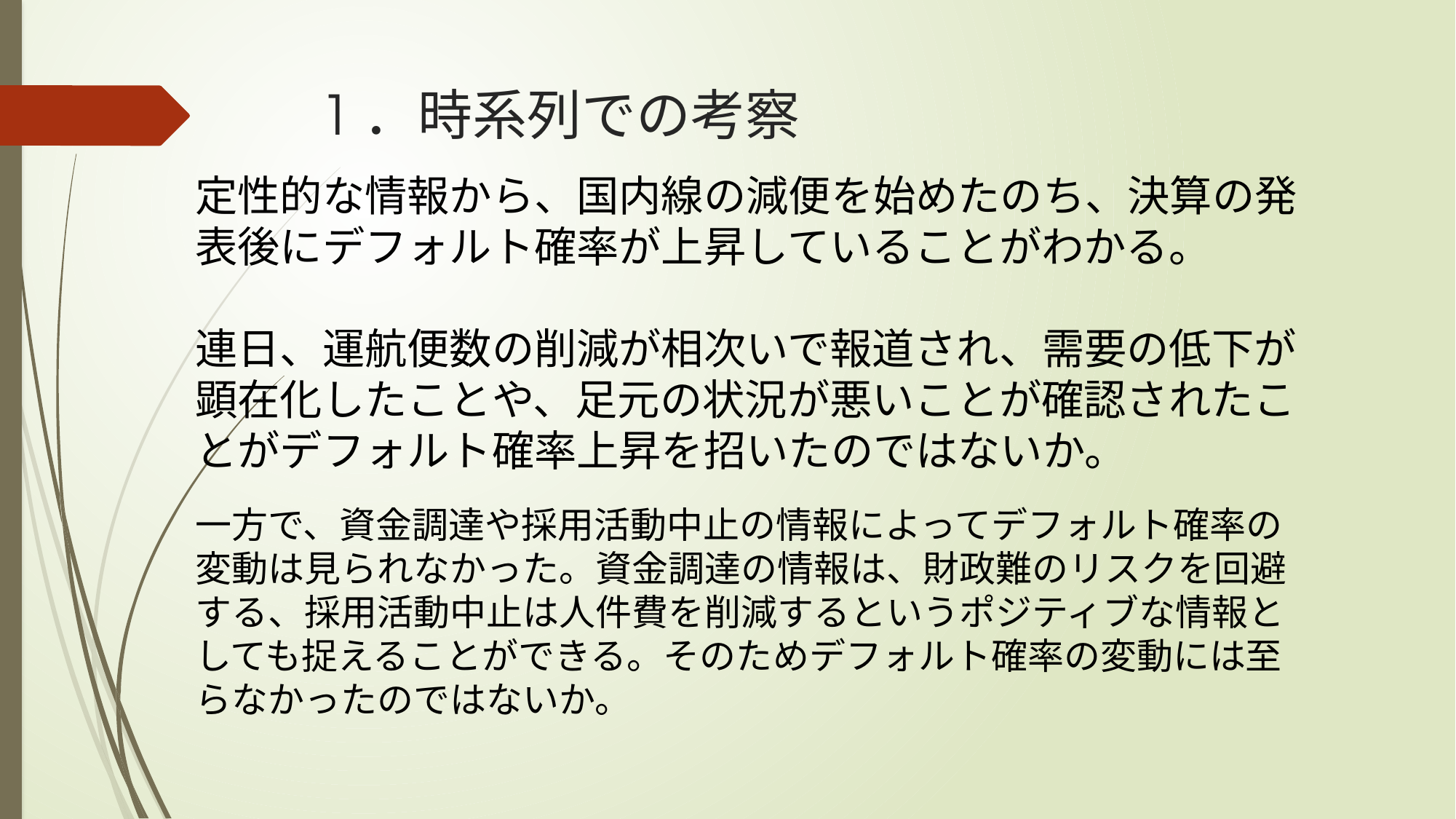

# 1．時系列での考察
定性的な情報から、国内線の減便を始めたのち、決算の発表後にデフォルト確率が上昇していることがわかる。

連日、運航便数の削減が相次いで報道され、需要の低下が顕在化したことや、足元の状況が悪いことが確認されたことがデフォルト確率上昇を招いたのではないか。
一方で、資金調達や採用活動中止の情報によってデフォルト確率の変動は見られなかった。資金調達の情報は、財政難のリスクを回避する、採用活動中止は人件費を削減するというポジティブな情報としても捉えることができる。そのためデフォルト確率の変動には至らなかったのではないか。